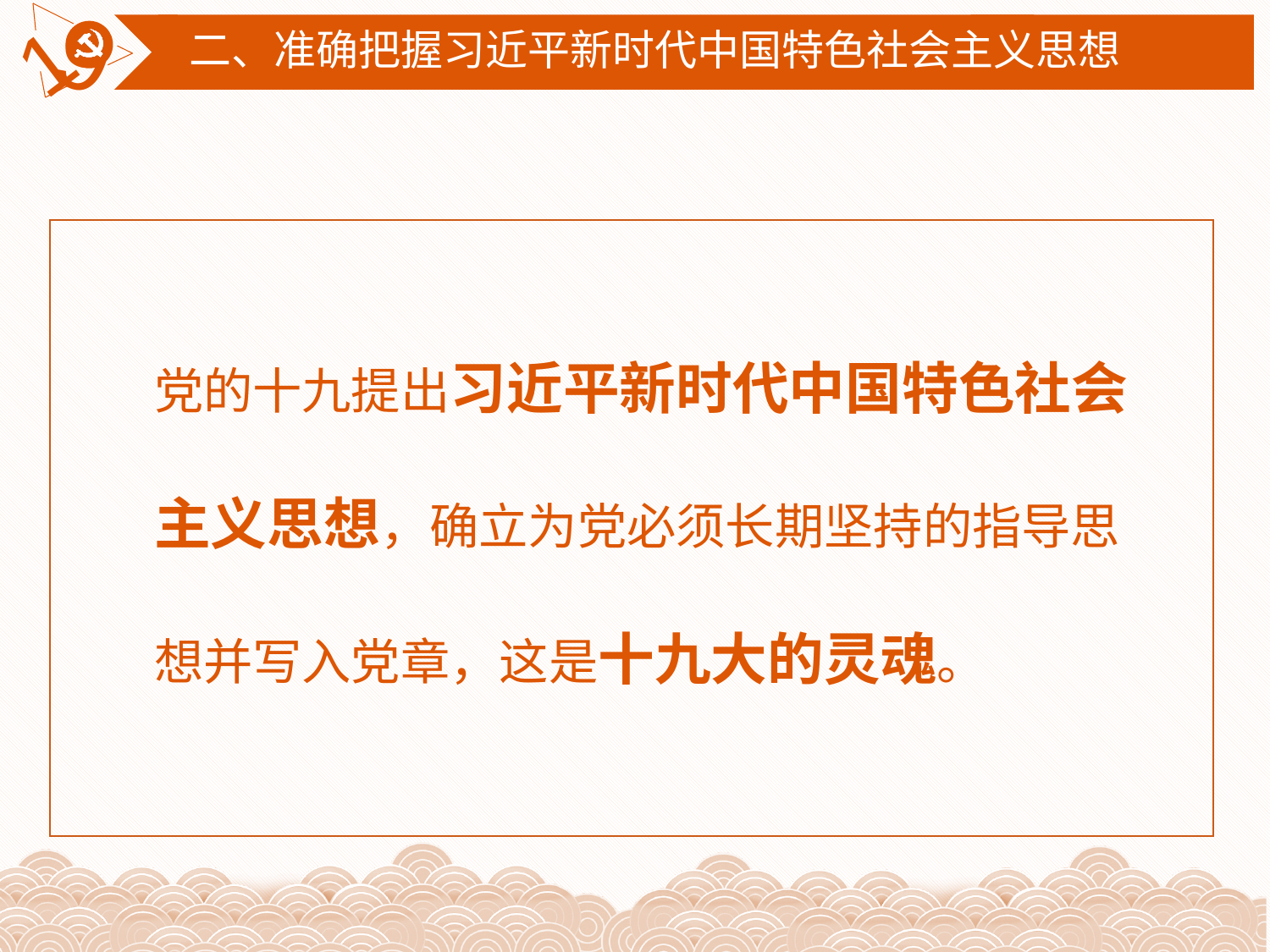

二、准确把握习近平新时代中国特色社会主义思想

党的十九提出习近平新时代中国特色社会主义思想，确立为党必须长期坚持的指导思想并写入党章，这是十九大的灵魂。